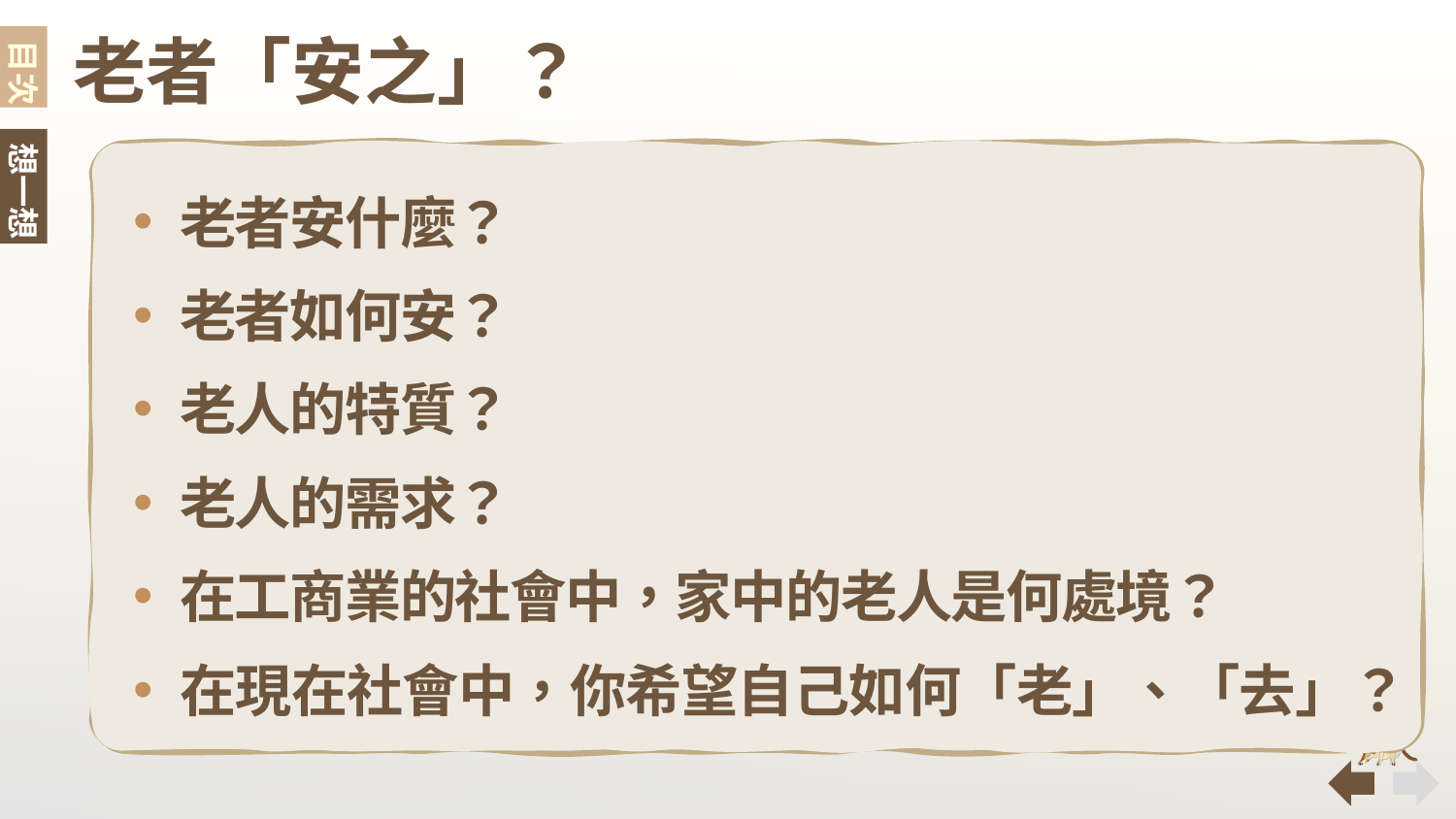

目次
老者「安之」？
想一想

老者安什麼？
老者如何安？
老人的特質？
老人的需求？
在工商業的社會中，家中的老人是何處境？
在現在社會中，你希望自己如何「老」、「去」？